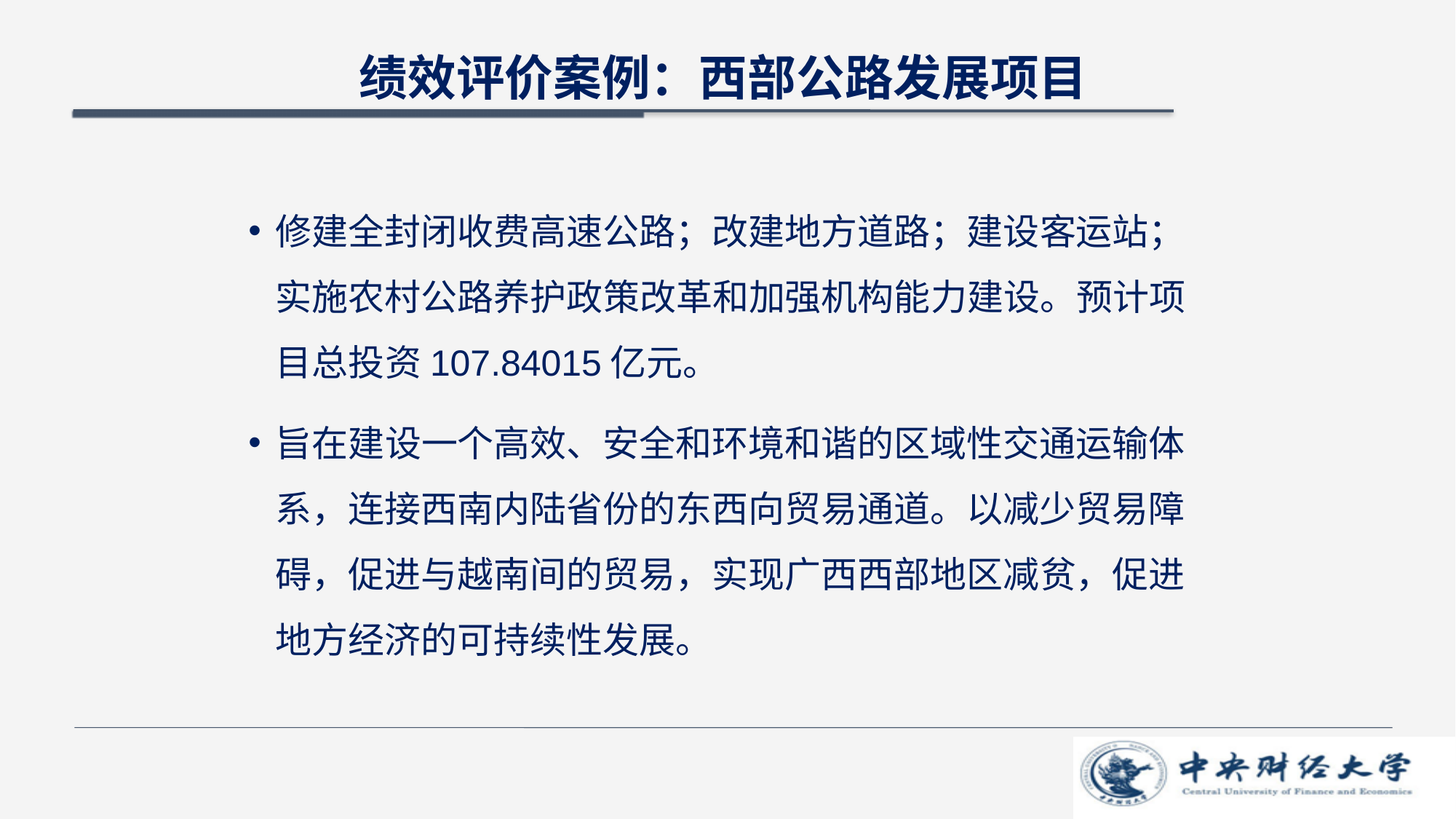

# 绩效评价案例：西部公路发展项目
修建全封闭收费高速公路；改建地方道路；建设客运站；实施农村公路养护政策改革和加强机构能力建设。预计项目总投资107.84015亿元。
旨在建设一个高效、安全和环境和谐的区域性交通运输体系，连接西南内陆省份的东西向贸易通道。以减少贸易障碍，促进与越南间的贸易，实现广西西部地区减贫，促进地方经济的可持续性发展。